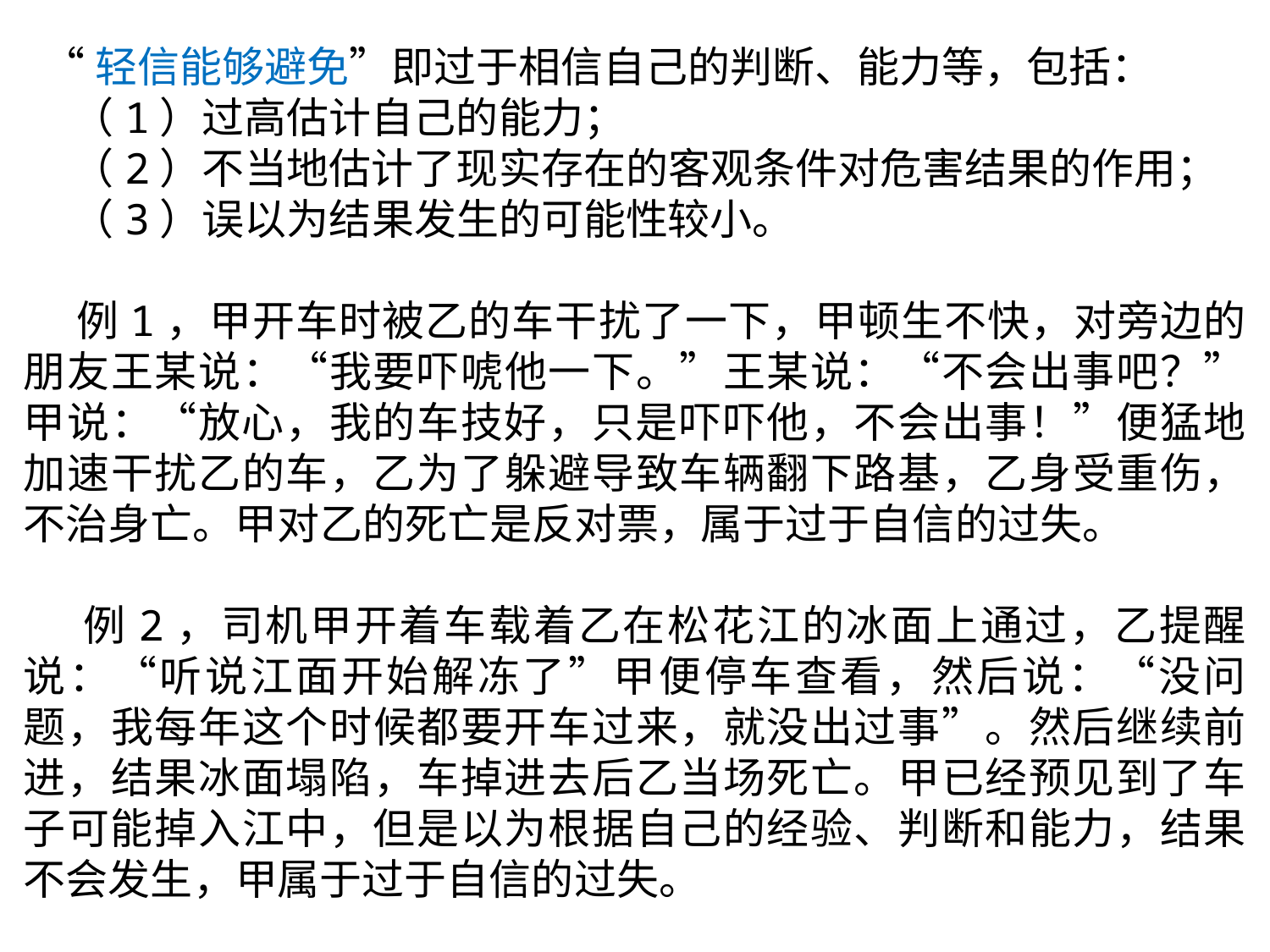

“轻信能够避免”即过于相信自己的判断、能力等，包括：
    （1）过高估计自己的能力；
    （2）不当地估计了现实存在的客观条件对危害结果的作用；
    （3）误以为结果发生的可能性较小。

    例1，甲开车时被乙的车干扰了一下，甲顿生不快，对旁边的朋友王某说：“我要吓唬他一下。”王某说：“不会出事吧？”甲说：“放心，我的车技好，只是吓吓他，不会出事！”便猛地加速干扰乙的车，乙为了躲避导致车辆翻下路基，乙身受重伤，不治身亡。甲对乙的死亡是反对票，属于过于自信的过失。

    例2，司机甲开着车载着乙在松花江的冰面上通过，乙提醒说：“听说江面开始解冻了”甲便停车查看，然后说：“没问题，我每年这个时候都要开车过来，就没出过事”。然后继续前进，结果冰面塌陷，车掉进去后乙当场死亡。甲已经预见到了车子可能掉入江中，但是以为根据自己的经验、判断和能力，结果不会发生，甲属于过于自信的过失。